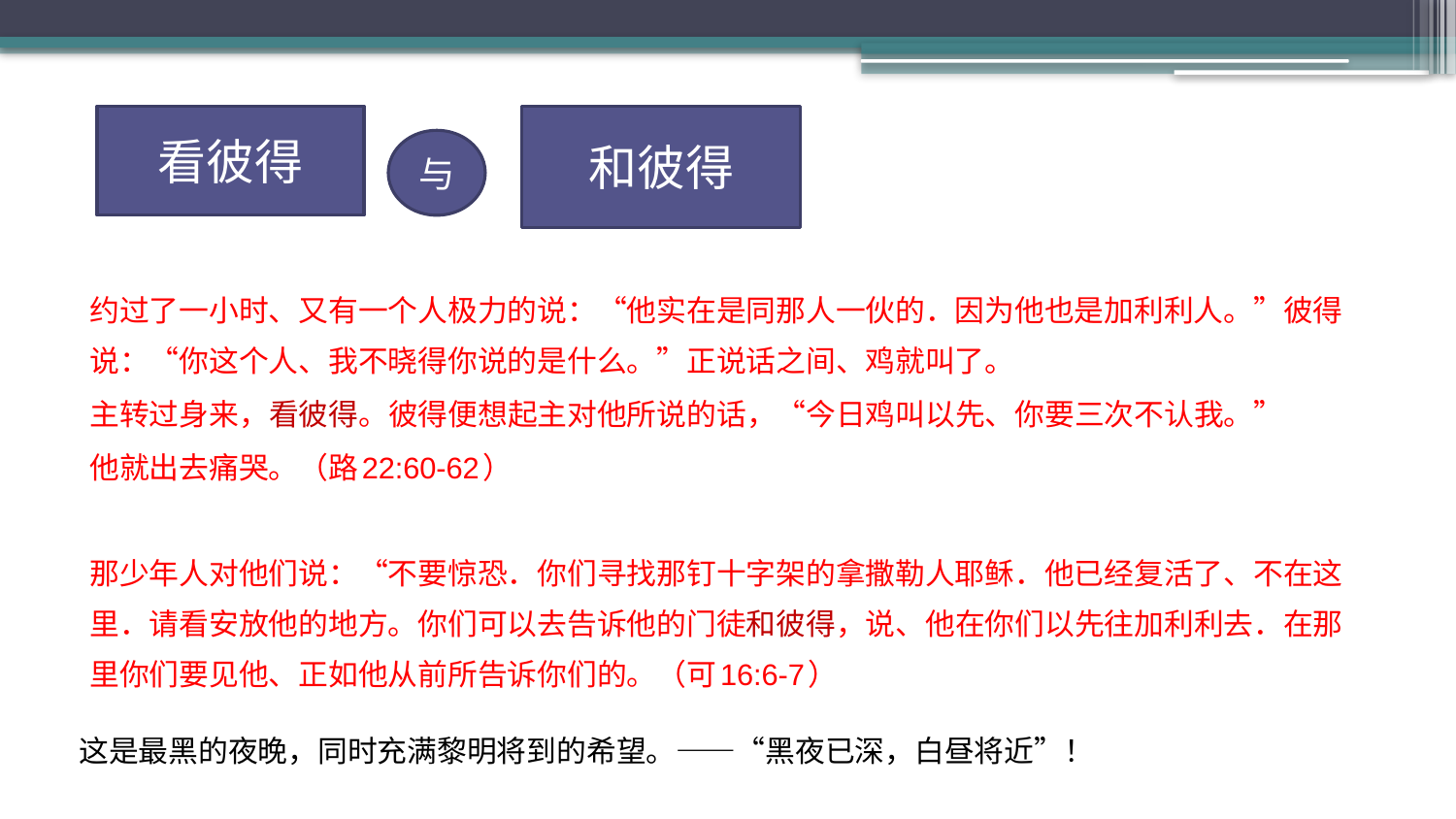

约过了一小时、又有一个人极力的说：“他实在是同那人一伙的．因为他也是加利利人。”彼得说：“你这个人、我不晓得你说的是什么。”正说话之间、鸡就叫了。
主转过身来，看彼得。彼得便想起主对他所说的话，“今日鸡叫以先、你要三次不认我。”
他就出去痛哭。（路22:60-62）

那少年人对他们说：“不要惊恐．你们寻找那钉十字架的拿撒勒人耶稣．他已经复活了、不在这里．请看安放他的地方。你们可以去告诉他的门徒和彼得，说、他在你们以先往加利利去．在那里你们要见他、正如他从前所告诉你们的。（可16:6-7）

这是最黑的夜晚，同时充满黎明将到的希望。——“黑夜已深，白昼将近”！
看彼得
和彼得
与